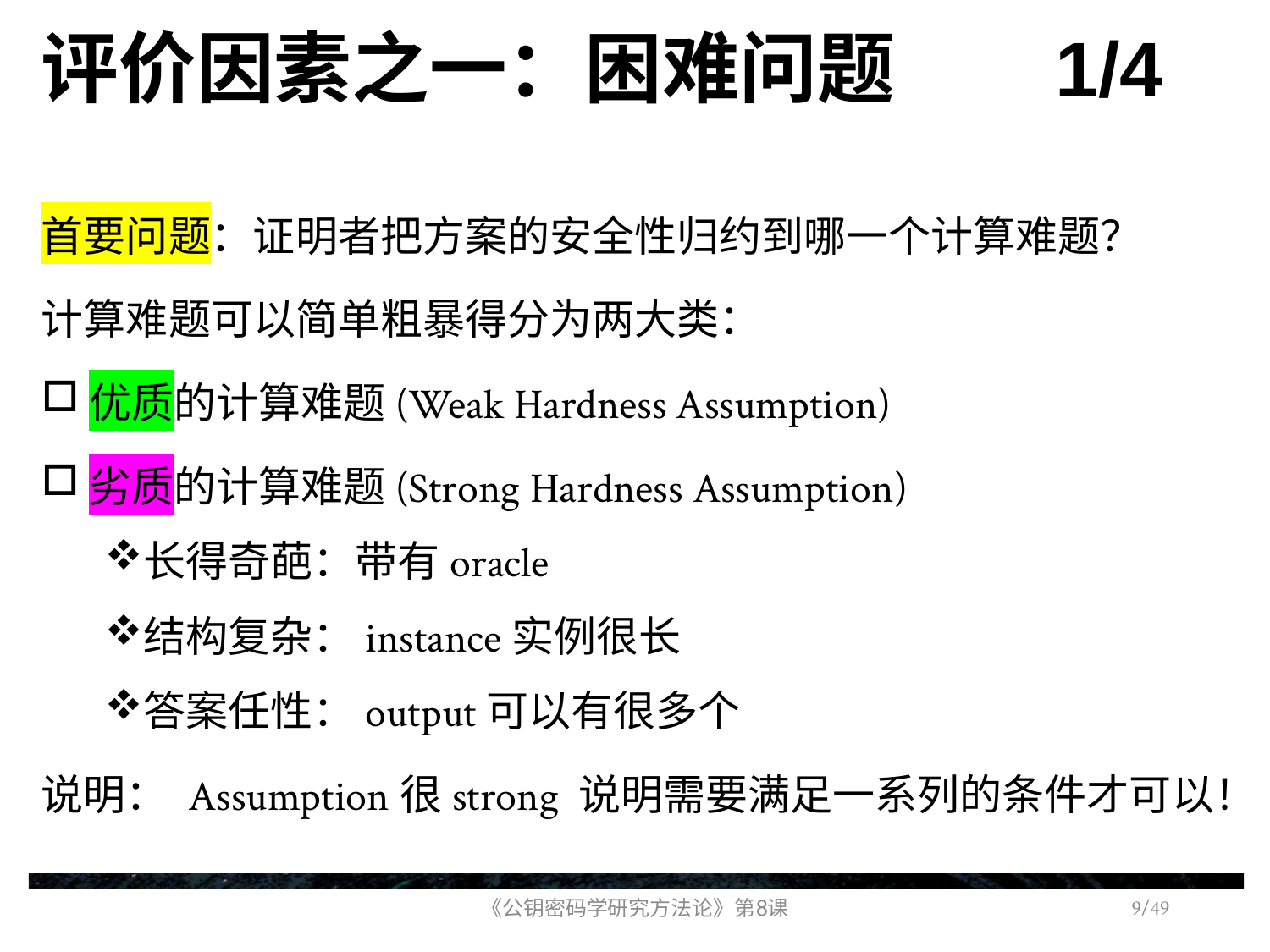

# 评价因素之一：困难问题        1/4
首要问题：证明者把方案的安全性归约到哪一个计算难题？
计算难题可以简单粗暴得分为两大类：
优质的计算难题(Weak Hardness Assumption)
劣质的计算难题(Strong Hardness Assumption)
长得奇葩：带有oracle
结构复杂：instance实例很长
答案任性：output可以有很多个
说明： Assumption很strong 说明需要满足一系列的条件才可以！
《公钥密码学研究方法论》第8课
9/49